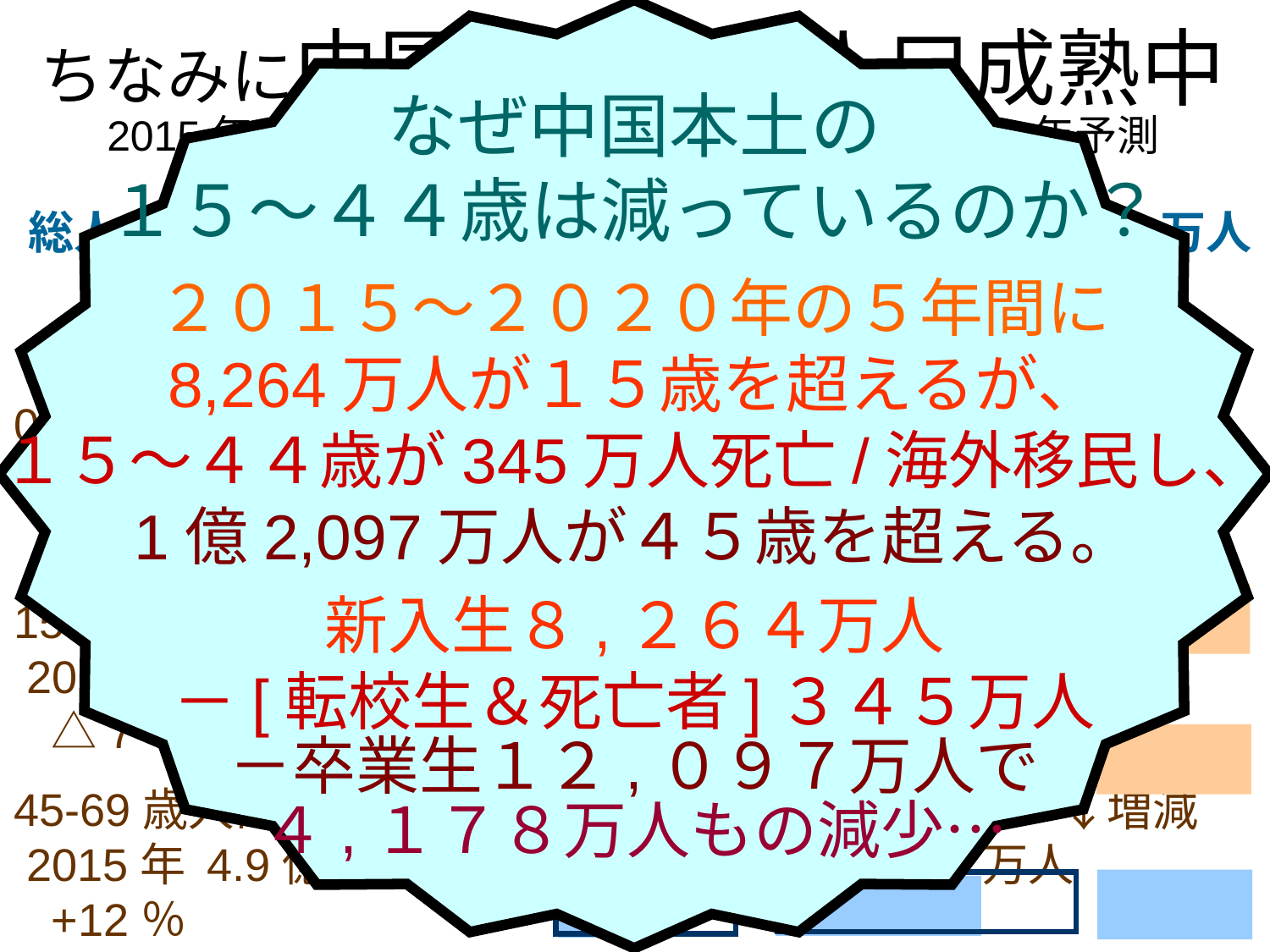

なぜ中国本土の
１５～４４歳は減っているのか？

２０１５～２０２０年の５年間に
8,264万人が１５歳を超えるが、
１５～４４歳が345万人死亡/海外移民し、
1億2,097万人が４５歳を超える。
新入生８,２６４万人
－[転校生＆死亡者]３４５万人
－卒業生１２,０９７万人で
４,１７８万人もの減少…
ちなみに中国も急激に人口成熟中
2015年→2020年の変化、国際連合人口部2019年予測
総人口(居住外国人含む)：2015年→20年 +３,248万人
0-14歳人口の増減：　　　　　　　↓絶対数　　　↓増減
 2015年 2.5億人→20年 2.5億人　　　　　 +94万人　　 +0％
15-44歳人口の増減：　　　　　　↓絶対数　　　↓増減
 2015年 6.3億人→20年 5.9億人　　△4,178万人　  △7％
45-69歳人口の増減：　　　　　　↓絶対数　　　↓増減
 2015年 4.9億人→20年 5.4億人　　 +5,477万人　+12％
7０歳以上人口の増減：  　　　　　↓絶対数　　　↓増減
 2015年 0.8億人→20年 1.0億人　　 +1,855万人　 +23％

２0年で日本が１個できる勢いの､すさまじい人口増加！
一人っ子政策は廃止されたが、過去の少子化で若者が急減